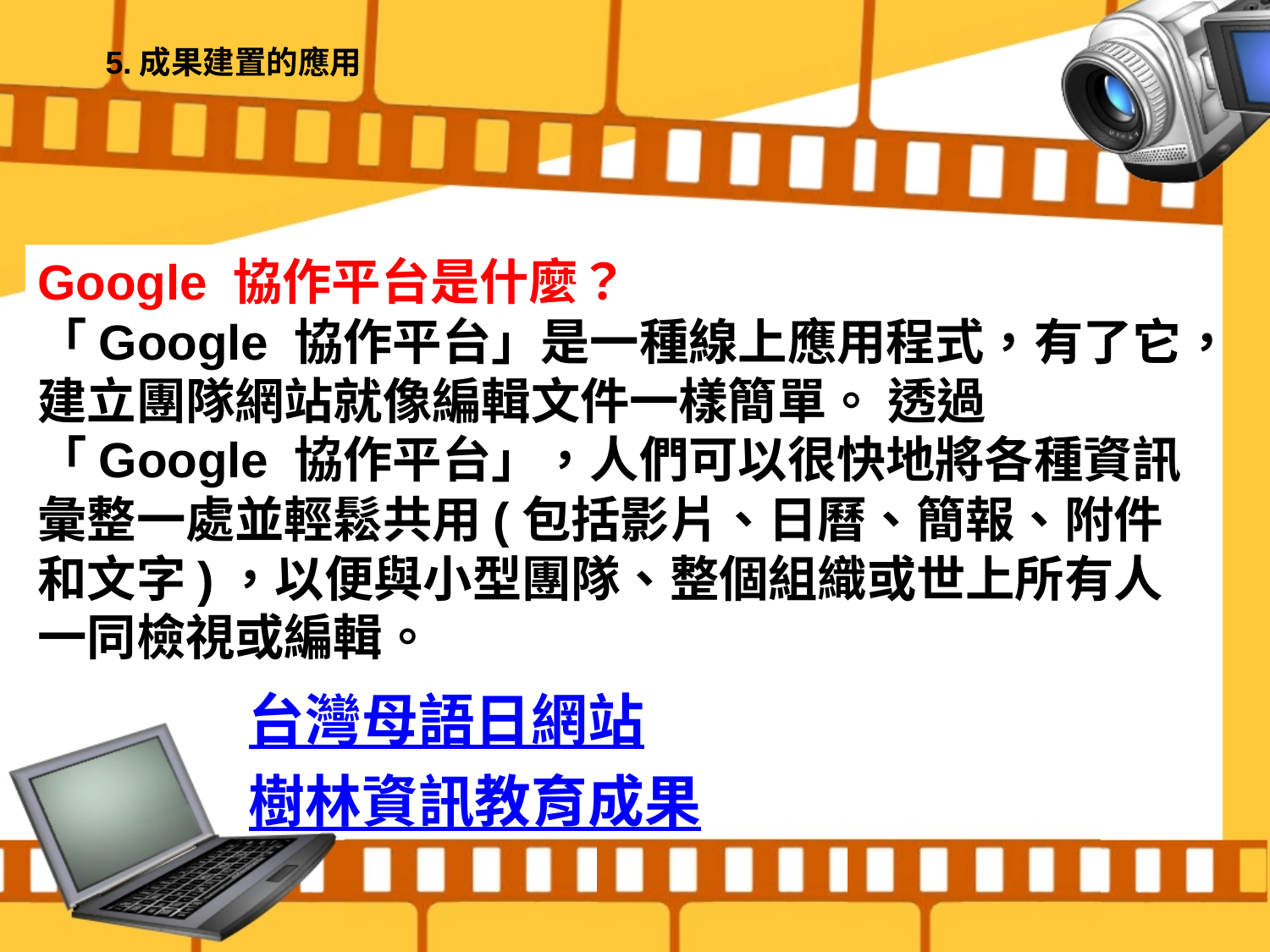

5.成果建置的應用
Google 協作平台是什麼？
「Google 協作平台」是一種線上應用程式，有了它，建立團隊網站就像編輯文件一樣簡單。 透過「Google 協作平台」，人們可以很快地將各種資訊彙整一處並輕鬆共用(包括影片、日曆、簡報、附件和文字)，以便與小型團隊、整個組織或世上所有人一同檢視或編輯。
台灣母語日網站
樹林資訊教育成果